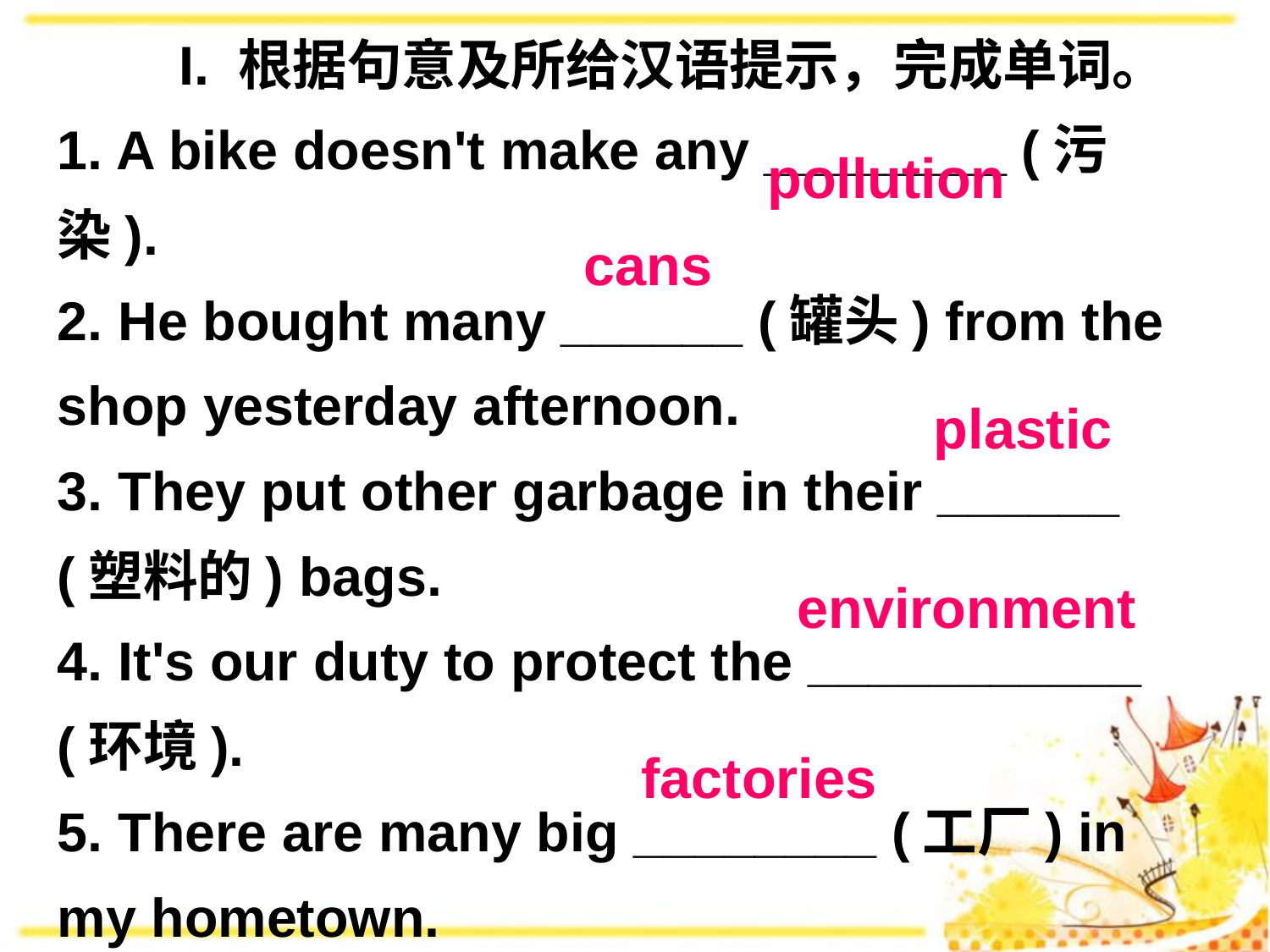

I. 根据句意及所给汉语提示，完成单词。
1. A bike doesn't make any ________ (污染).
2. He bought many ______ (罐头) from the shop yesterday afternoon.
3. They put other garbage in their ______ (塑料的) bags.
4. It's our duty to protect the ___________ (环境).
5. There are many big ________ (工厂) in my hometown.
pollution
cans
plastic
environment
factories